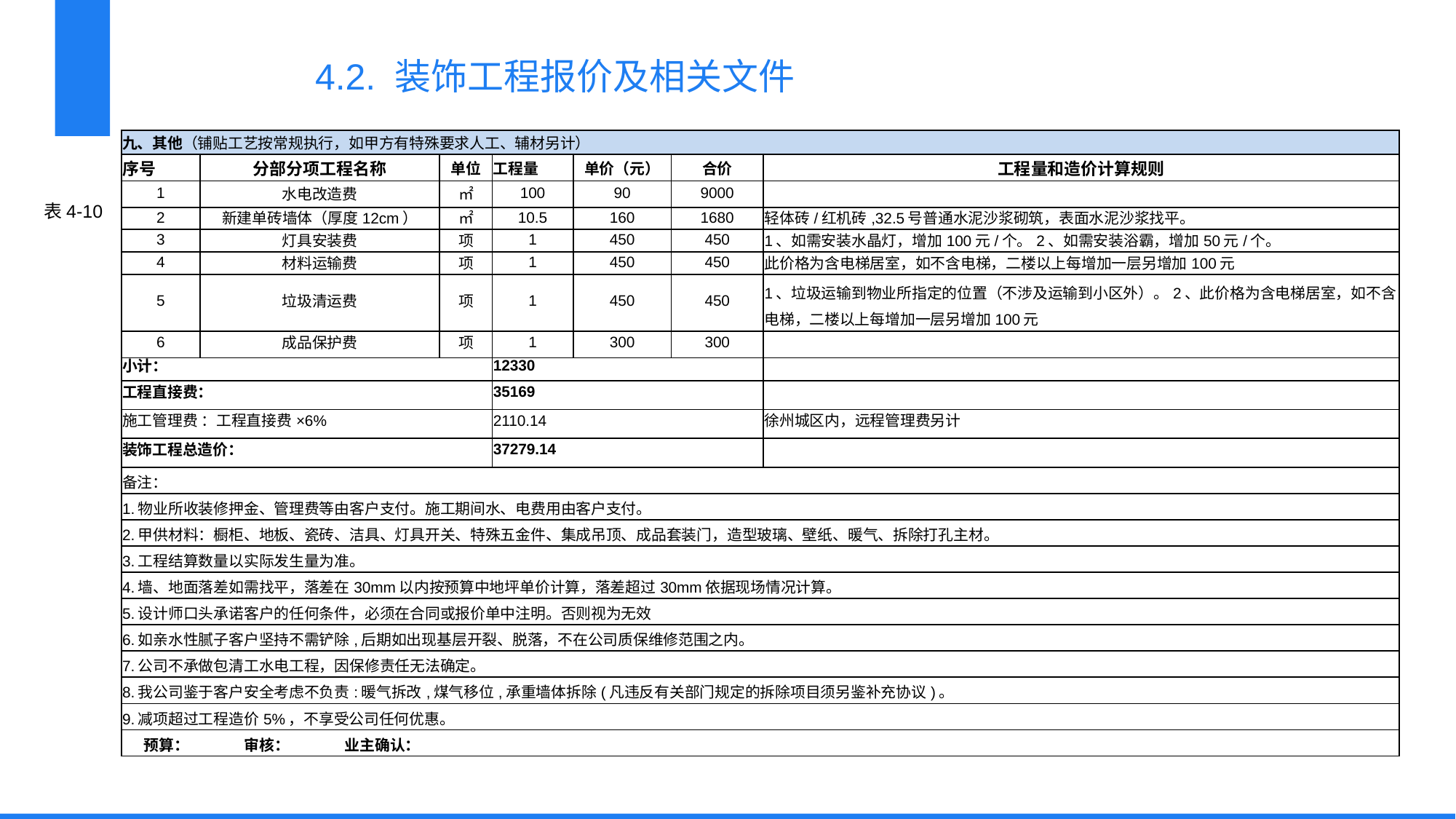

4.2. 装饰工程报价及相关文件
| 九、其他（铺贴工艺按常规执行，如甲方有特殊要求人工、辅材另计） |  |  |  |  |  |  |
| --- | --- | --- | --- | --- | --- | --- |
| 序号 | 分部分项工程名称 | 单位 | 工程量 | 单价（元） | 合价 | 工程量和造价计算规则 |
| 1 | 水电改造费 | ㎡ | 100 | 90 | 9000 |  |
| 2 | 新建单砖墙体（厚度12cm） | ㎡ | 10.5 | 160 | 1680 | 轻体砖/红机砖,32.5号普通水泥沙浆砌筑，表面水泥沙浆找平。 |
| 3 | 灯具安装费 | 项 | 1 | 450 | 450 | 1、如需安装水晶灯，增加100元/个。2、如需安装浴霸，增加50元/个。 |
| 4 | 材料运输费 | 项 | 1 | 450 | 450 | 此价格为含电梯居室，如不含电梯，二楼以上每增加一层另增加100元 |
| 5 | 垃圾清运费 | 项 | 1 | 450 | 450 | 1、垃圾运输到物业所指定的位置（不涉及运输到小区外）。2、此价格为含电梯居室，如不含电梯，二楼以上每增加一层另增加100元 |
| 6 | 成品保护费 | 项 | 1 | 300 | 300 |  |
| 小计： |  |  | 12330 |  |  |  |
| 工程直接费： |  |  | 35169 |  |  |  |
| 施工管理费 ：工程直接费×6% |  |  | 2110.14 |  |  | 徐州城区内，远程管理费另计 |
| 装饰工程总造价： |  |  | 37279.14 |  |  |  |
| 备注： |  |  |  |  |  |  |
| 1.物业所收装修押金、管理费等由客户支付。施工期间水、电费用由客户支付。 |  |  |  |  |  |  |
| 2.甲供材料：橱柜、地板、瓷砖、洁具、灯具开关、特殊五金件、集成吊顶、成品套装门，造型玻璃、壁纸、暖气、拆除打孔主材。 |  |  |  |  |  |  |
| 3.工程结算数量以实际发生量为准。 |  |  |  |  |  |  |
| 4.墙、地面落差如需找平，落差在30mm以内按预算中地坪单价计算，落差超过30mm依据现场情况计算。 |  |  |  |  |  |  |
| 5.设计师口头承诺客户的任何条件，必须在合同或报价单中注明。否则视为无效 |  |  |  |  |  |  |
| 6.如亲水性腻子客户坚持不需铲除,后期如出现基层开裂、脱落，不在公司质保维修范围之内。 |  |  |  |  |  |  |
| 7.公司不承做包清工水电工程，因保修责任无法确定。 |  |  |  |  |  |  |
| 8.我公司鉴于客户安全考虑不负责:暖气拆改,煤气移位,承重墙体拆除(凡违反有关部门规定的拆除项目须另鉴补充协议)。 |  |  |  |  |  |  |
| 9.减项超过工程造价5%，不享受公司任何优惠。 |  |  |  |  |  |  |
| 预算： 审核： 业主确认： |  |  |  |  |  |  |
表4-10